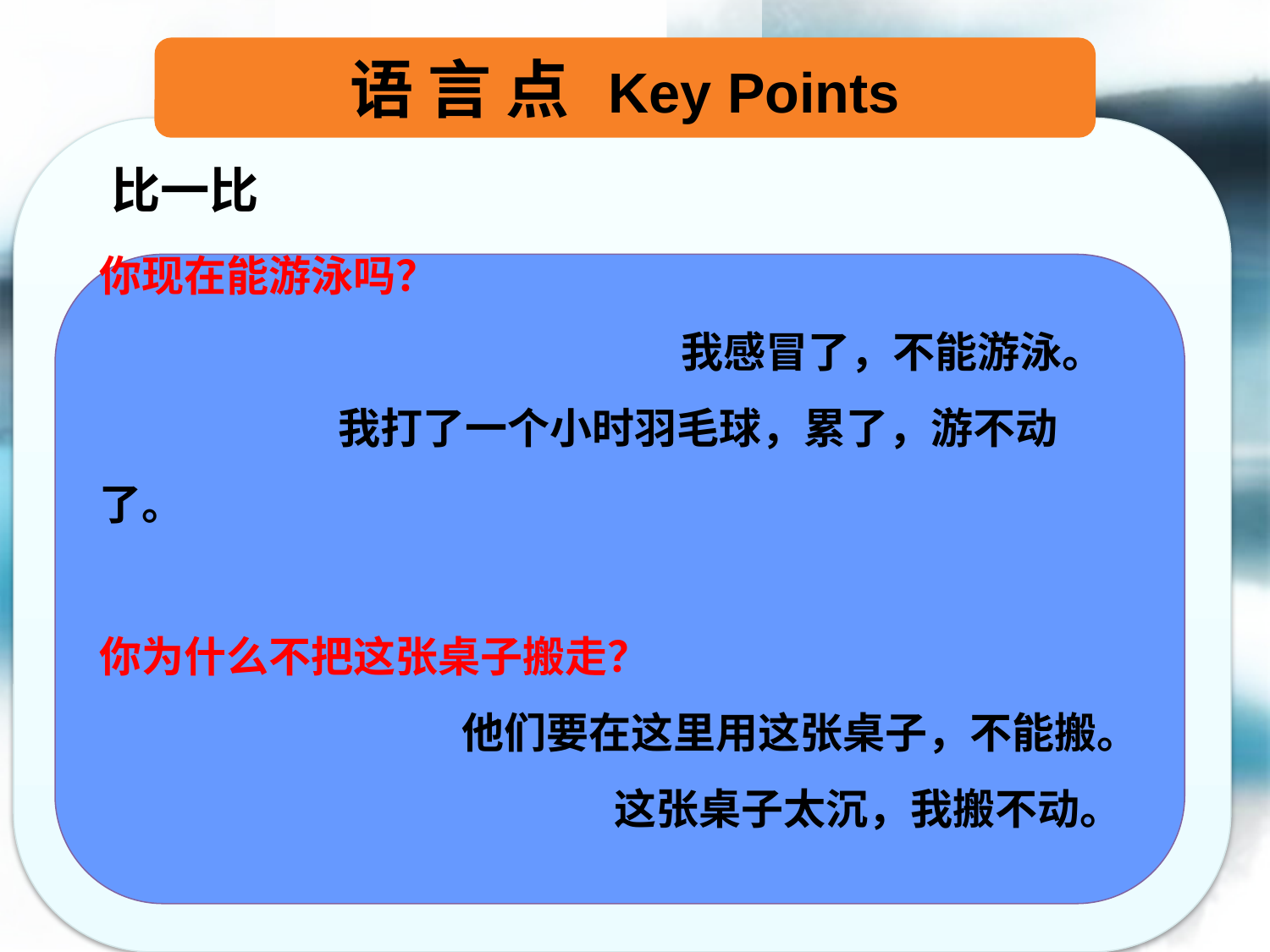

语 言 点  Key Points

比一比

你现在能游泳吗？
                                                            我感冒了，不能游泳。
                        我打了一个小时羽毛球，累了，游不动了。

你为什么不把这张桌子搬走？
                                     他们要在这里用这张桌子，不能搬。
                                                     这张桌子太沉，我搬不动。